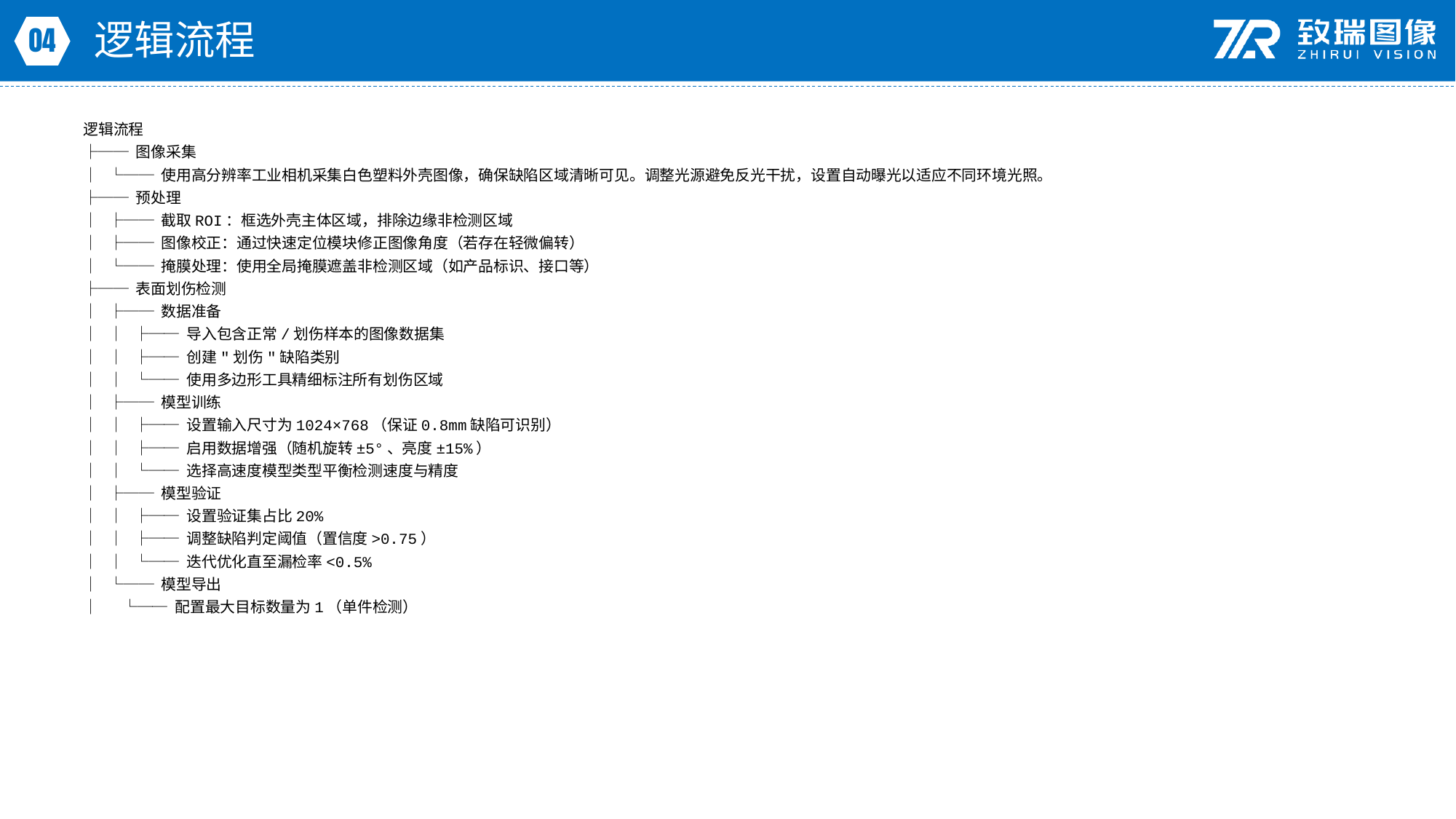

逻辑流程
04

逻辑流程
├── 图像采集
│   └── 使用高分辨率工业相机采集白色塑料外壳图像，确保缺陷区域清晰可见。调整光源避免反光干扰，设置自动曝光以适应不同环境光照。
├── 预处理
│   ├── 截取ROI：框选外壳主体区域，排除边缘非检测区域
│   ├── 图像校正：通过快速定位模块修正图像角度（若存在轻微偏转）
│   └── 掩膜处理：使用全局掩膜遮盖非检测区域（如产品标识、接口等）
├── 表面划伤检测
│   ├── 数据准备
│   │   ├── 导入包含正常/划伤样本的图像数据集
│   │   ├── 创建"划伤"缺陷类别
│   │   └── 使用多边形工具精细标注所有划伤区域
│   ├── 模型训练
│   │   ├── 设置输入尺寸为1024×768（保证0.8mm缺陷可识别）
│   │   ├── 启用数据增强（随机旋转±5°、亮度±15%）
│   │   └── 选择高速度模型类型平衡检测速度与精度
│   ├── 模型验证
│   │   ├── 设置验证集占比20%
│   │   ├── 调整缺陷判定阈值（置信度>0.75）
│   │   └── 迭代优化直至漏检率<0.5%
│   └── 模型导出
│       └── 配置最大目标数量为1（单件检测）